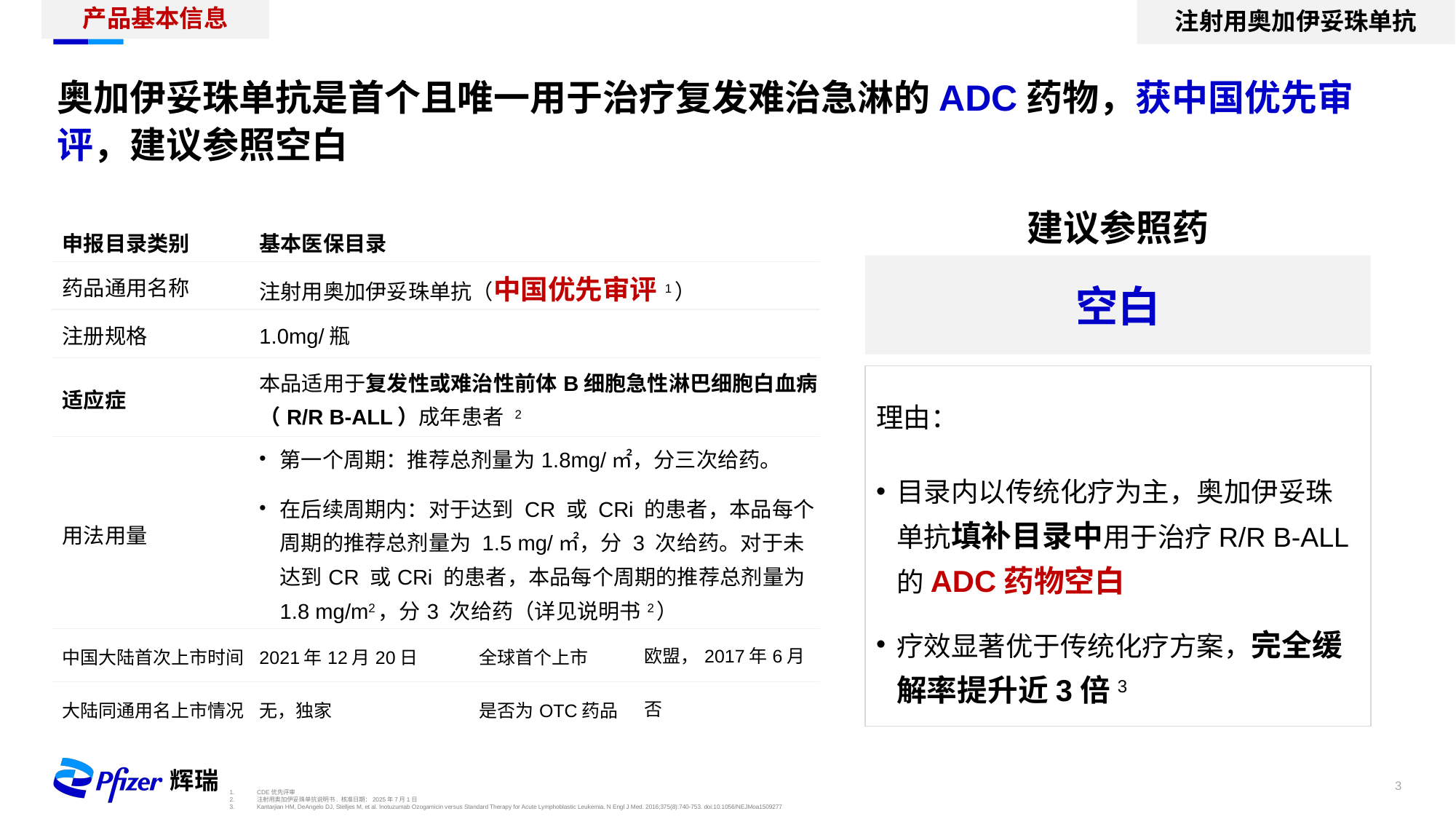

注射用奥加伊妥珠单抗
产品基本信息
奥加伊妥珠单抗是首个且唯一用于治疗复发难治急淋的ADC药物，获中国优先审评，建议参照空白
建议参照药
| 申报目录类别 | 基本医保目录 |  |  |
| --- | --- | --- | --- |
| 药品通用名称 | 注射用奥加伊妥珠单抗（中国优先审评1） |  |  |
| 注册规格 | 1.0mg/瓶 |  |  |
| 适应症 | 本品适用于复发性或难治性前体B细胞急性淋巴细胞白血病（R/R B-ALL）成年患者 2 |  |  |
| 用法用量 | 第一个周期：推荐总剂量为1.8mg/㎡，分三次给药。 在后续周期内：对于达到 CR 或 CRi 的患者，本品每个周期的推荐总剂量为 1.5 mg/㎡，分 3 次给药。对于未达到CR 或CRi 的患者，本品每个周期的推荐总剂量为1.8 mg/m2，分3 次给药（详见说明书2） |  |  |
| 中国大陆首次上市时间 | 2021年12月20日 | 全球首个上市 | 欧盟，2017年6月 |
| 大陆同通用名上市情况 | 无，独家 | 是否为OTC药品 | 否 |
空白
理由：
目录内以传统化疗为主，奥加伊妥珠单抗填补目录中用于治疗R/R B-ALL的ADC药物空白
疗效显著优于传统化疗方案，完全缓解率提升近3倍3
CDE优先评审
注射用奥加伊妥珠单抗说明书. 核准日期：2025年7月1日
Kantarjian HM, DeAngelo DJ, Stelljes M, et al. Inotuzumab Ozogamicin versus Standard Therapy for Acute Lymphoblastic Leukemia. N Engl J Med. 2016;375(8):740-753. doi:10.1056/NEJMoa1509277